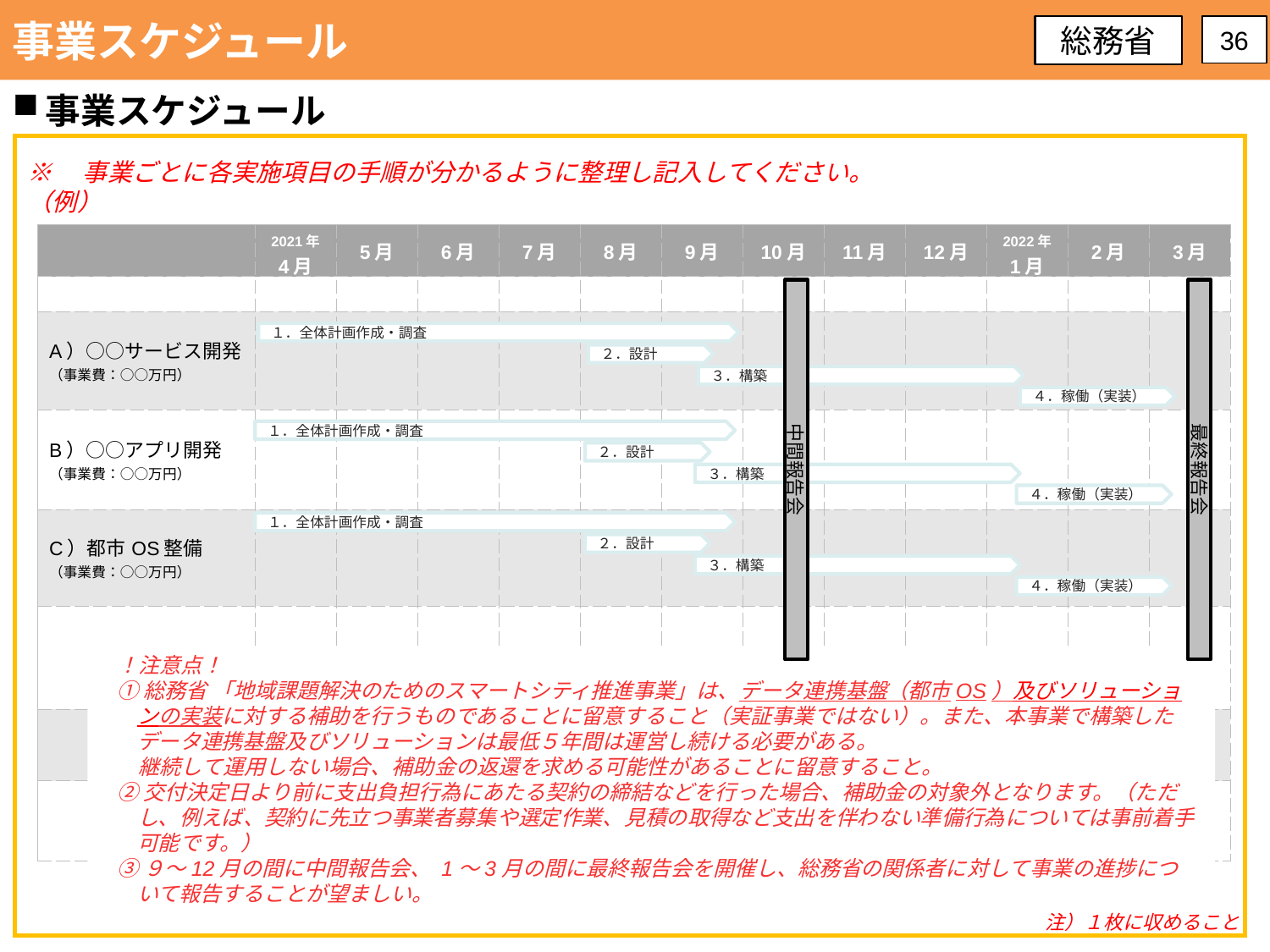

事業スケジュール
総務省
36
事業スケジュール

※　事業ごとに各実施項目の手順が分かるように整理し記入してください。
（例）
|  | 2021年 4月 | 5月 | 6月 | 7月 | 8月 | 9月 | 10月 | 11月 | 12月 | 2022年 1月 | 2月 | 3月 |
| --- | --- | --- | --- | --- | --- | --- | --- | --- | --- | --- | --- | --- |
|  |  |  |  |  |  |  |  |  |  |  |  |  |
| A）○○サービス開発 （事業費：○○万円） |  |  |  |  |  |  |  |  |  |  |  |  |
| B）○○アプリ開発 （事業費：○○万円） |  |  |  |  |  |  |  |  |  |  |  |  |
| C）都市OS整備 （事業費：○○万円） |  |  |  |  |  |  |  |  |  |  |  |  |
|  |  |  |  |  |  |  |  |  |  |  |  |  |
|  |  |  |  |  |  |  |  |  |  |  |  |  |
|  |  |  |  |  |  |  |  |  |  |  |  |  |
中間報告会
最終報告会
１．全体計画作成・調査
２．設計
３．構築
４．稼働（実装）
１．全体計画作成・調査
２．設計
３．構築
４．稼働（実装）
１．全体計画作成・調査
２．設計
３．構築
４．稼働（実装）
！注意点！
①総務省 「地域課題解決のためのスマートシティ推進事業」は、データ連携基盤（都市OS）及びソリューションの実装に対する補助を行うものであることに留意すること（実証事業ではない）。また、本事業で構築したデータ連携基盤及びソリューションは最低５年間は運営し続ける必要がある。
　継続して運用しない場合、補助金の返還を求める可能性があることに留意すること。
②交付決定日より前に支出負担行為にあたる契約の締結などを行った場合、補助金の対象外となります。（ただし、例えば、契約に先立つ事業者募集や選定作業、見積の取得など支出を伴わない準備行為については事前着手可能です。）
③９～12月の間に中間報告会、 1～3月の間に最終報告会を開催し、総務省の関係者に対して事業の進捗について報告することが望ましい。
注）１枚に収めること